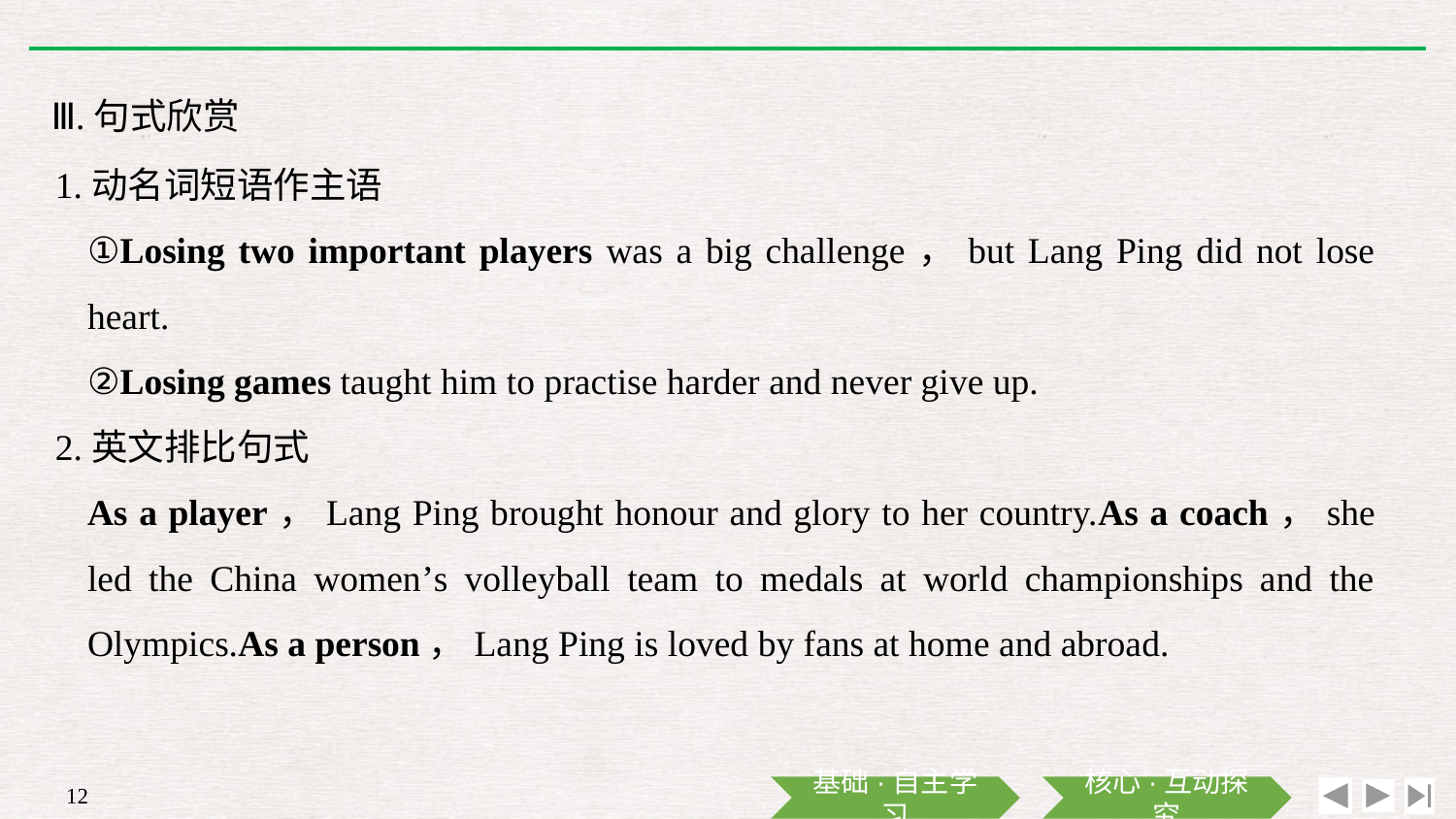

Ⅲ.句式欣赏
1.动名词短语作主语
	①Losing two important players was a big challenge，but Lang Ping did not lose heart.
	②Losing games taught him to practise harder and never give up.
2.英文排比句式
	As a player，Lang Ping brought honour and glory to her country.As a coach，she led the China women’s volleyball team to medals at world championships and the Olympics.As a person，Lang Ping is loved by fans at home and abroad.